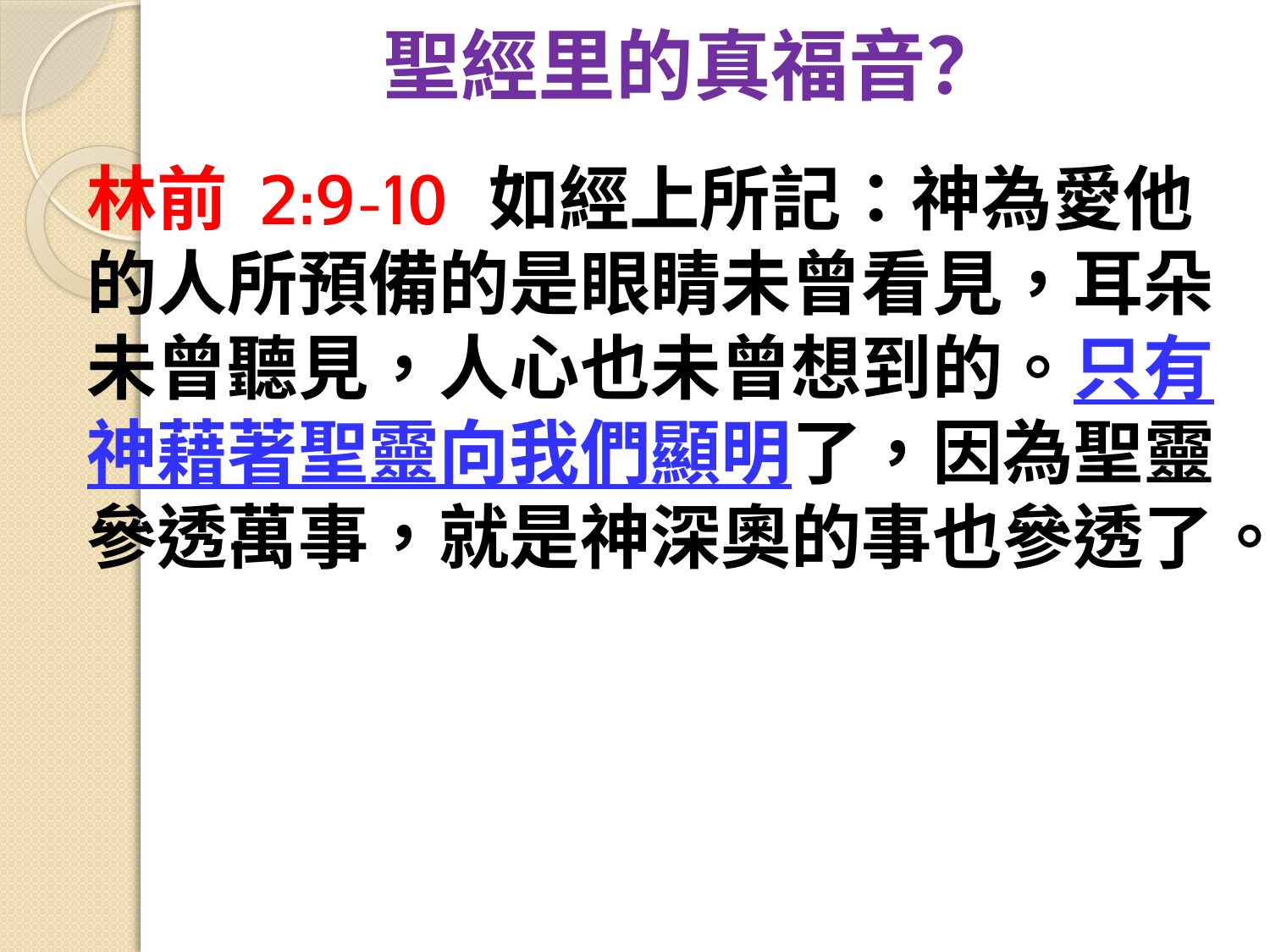

聖經里的真福音？
林前 2:9-10 如經上所記：神為愛他的人所預備的是眼睛未曾看見，耳朵未曾聽見，人心也未曾想到的。只有神藉著聖靈向我們顯明了，因為聖靈參透萬事，就是神深奧的事也參透了。